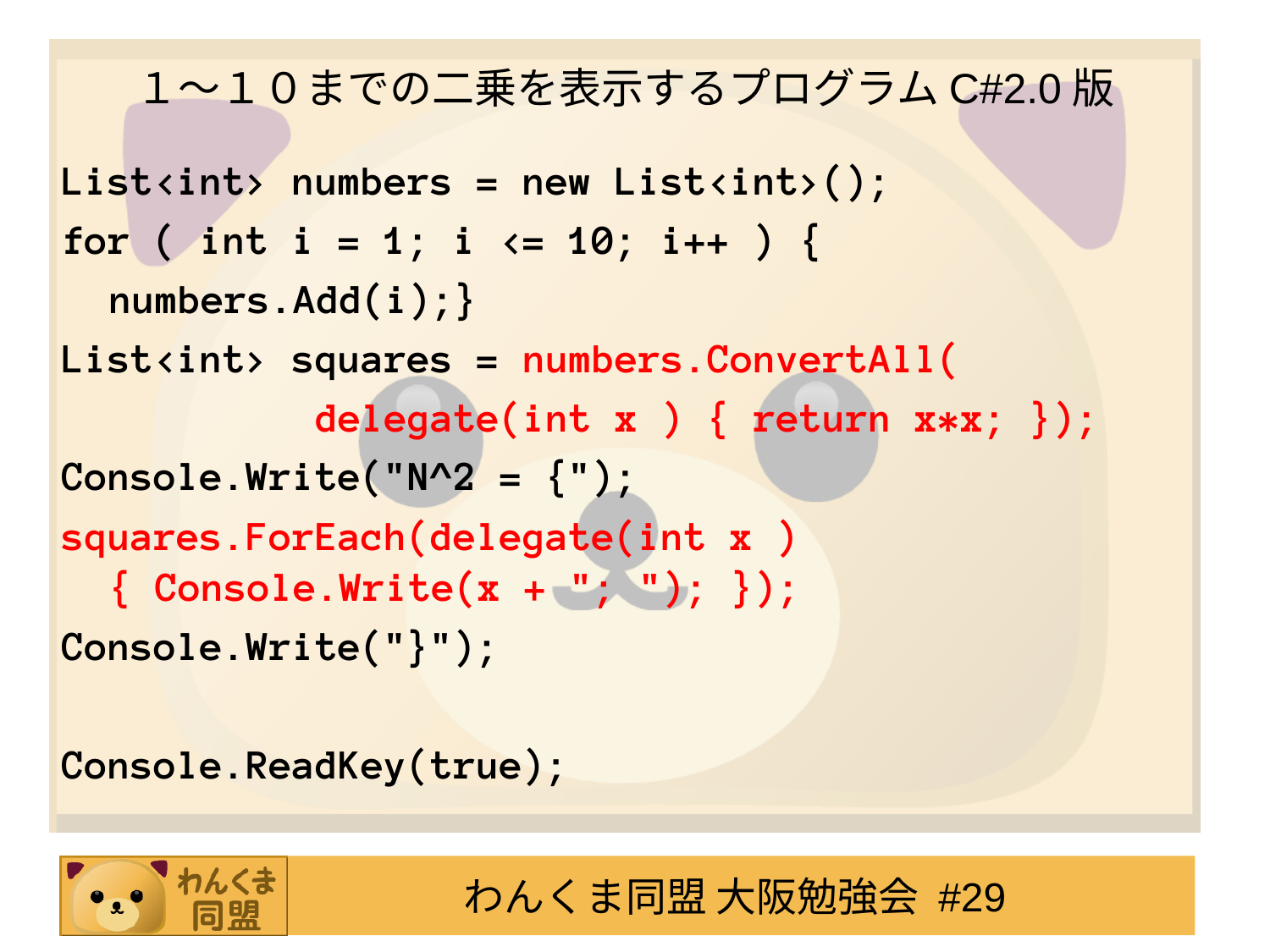

# １～１０までの二乗を表示するプログラムC#2.0版
List<int> numbers = new List<int>();
for ( int i = 1; i <= 10; i++ ) {
	numbers.Add(i);}
List<int> squares = numbers.ConvertAll(
           delegate(int x ) { return x*x; });
Console.Write("N^2 = {");
squares.ForEach(delegate(int x ) { Console.Write(x + "; "); });
Console.Write("}");

Console.ReadKey(true);